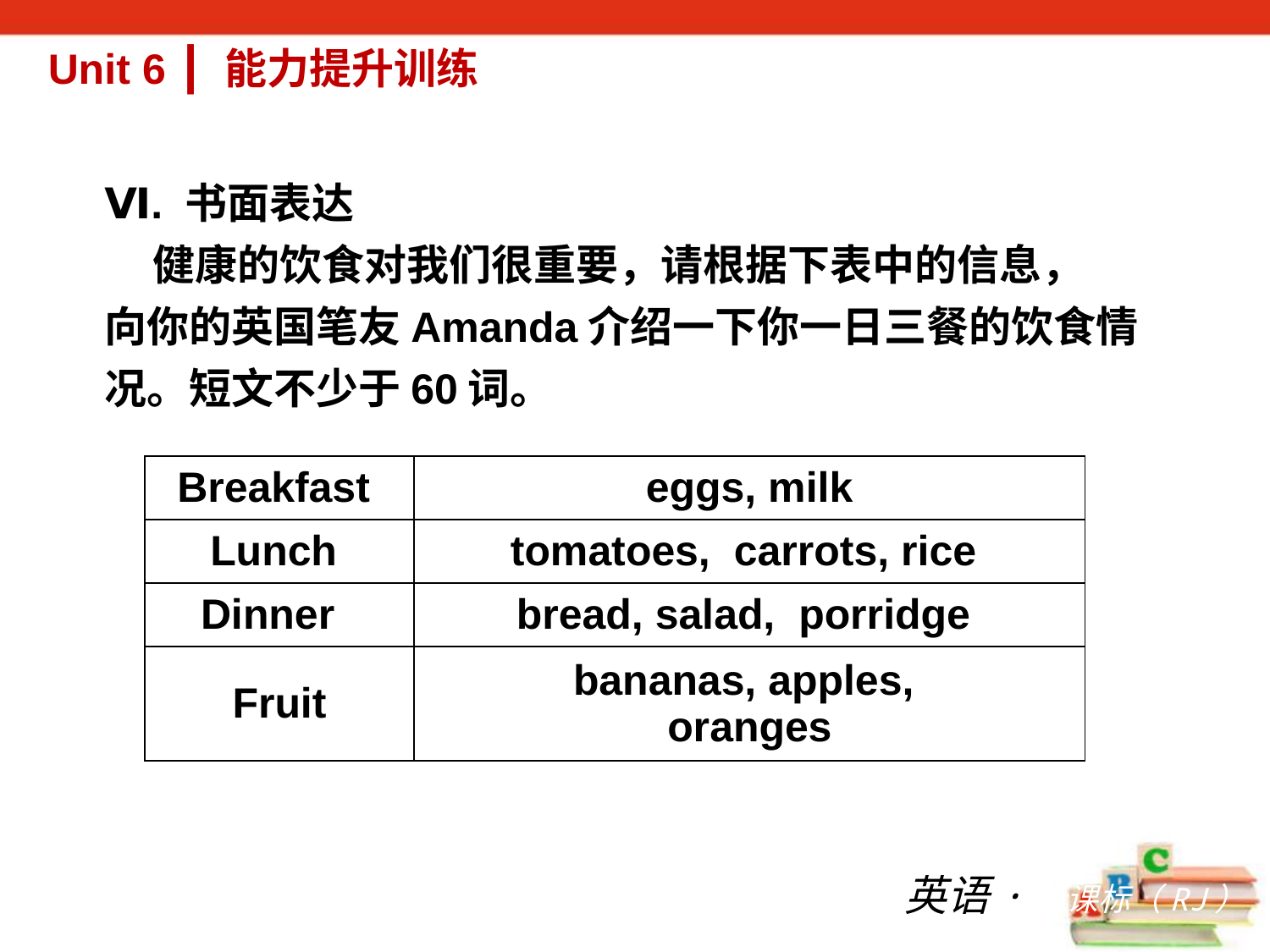

Unit 6 ┃ 能力提升训练
Ⅵ. 书面表达
    健康的饮食对我们很重要，请根据下表中的信息，
向你的英国笔友Amanda介绍一下你一日三餐的饮食情
况。短文不少于60词。

| Breakfast | eggs, milk |
| --- | --- |
| Lunch | tomatoes, carrots, rice |
| Dinner | bread, salad, porridge |
| Fruit | bananas, apples, oranges |
英语·新课标（RJ）